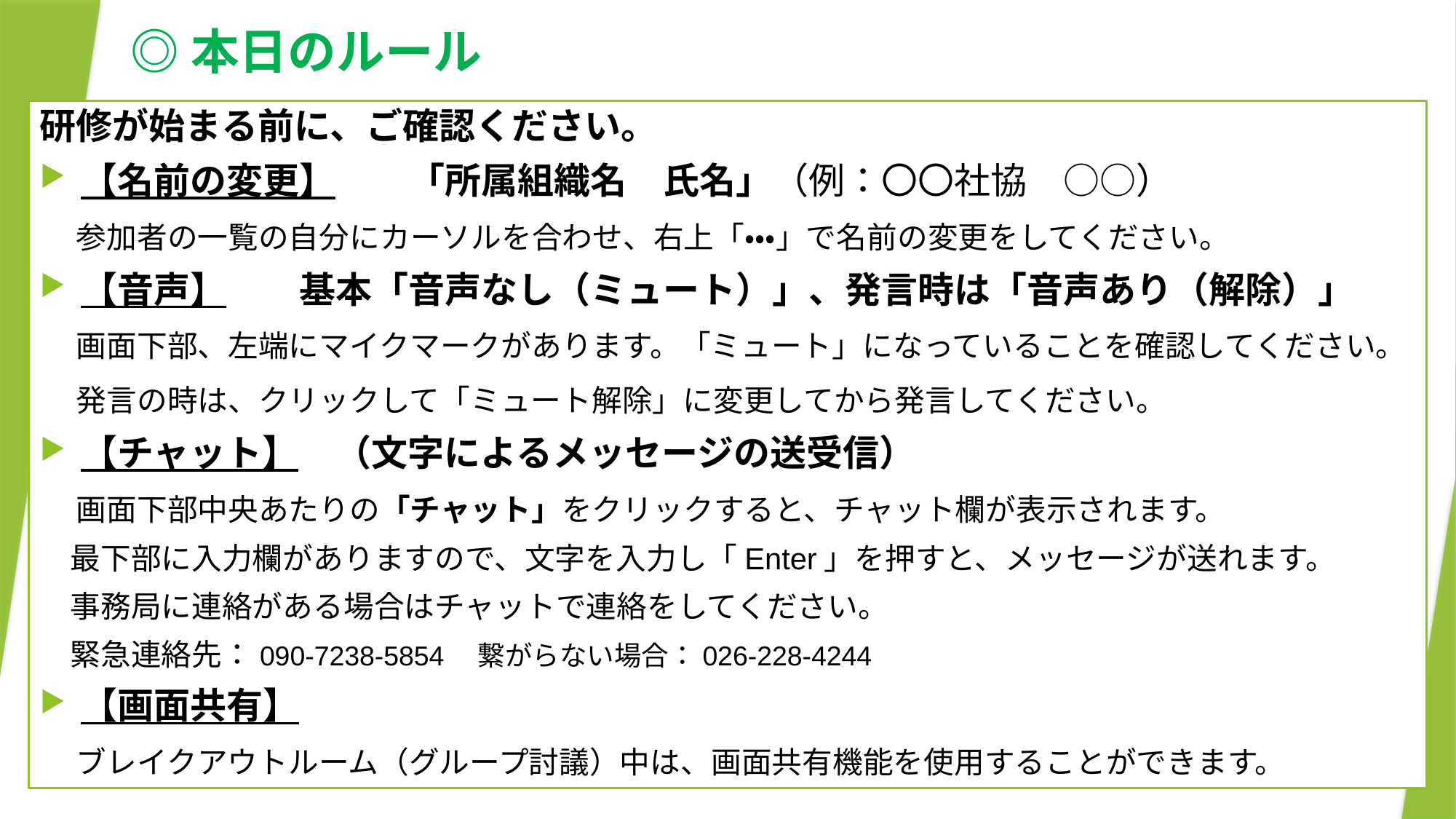

◎本日のルール
研修が始まる前に、ご確認ください。
【名前の変更】　　「所属組織名　氏名」（例：〇〇社協　○○）
　参加者の一覧の自分にカーソルを合わせ、右上「・・・」で名前の変更をしてください。
【音声】　　基本「音声なし（ミュート）」、発言時は「音声あり（解除）」
　画面下部、左端にマイクマークがあります。「ミュート」になっていることを確認してください。
　発言の時は、クリックして「ミュート解除」に変更してから発言してください。
【チャット】　（文字によるメッセージの送受信）
　画面下部中央あたりの「チャット」をクリックすると、チャット欄が表示されます。
　最下部に入力欄がありますので、文字を入力し「Enter」を押すと、メッセージが送れます。
　事務局に連絡がある場合はチャットで連絡をしてください。
　緊急連絡先：090-7238-5854　繋がらない場合：026-228-4244
【画面共有】
　ブレイクアウトルーム（グループ討議）中は、画面共有機能を使用することができます。